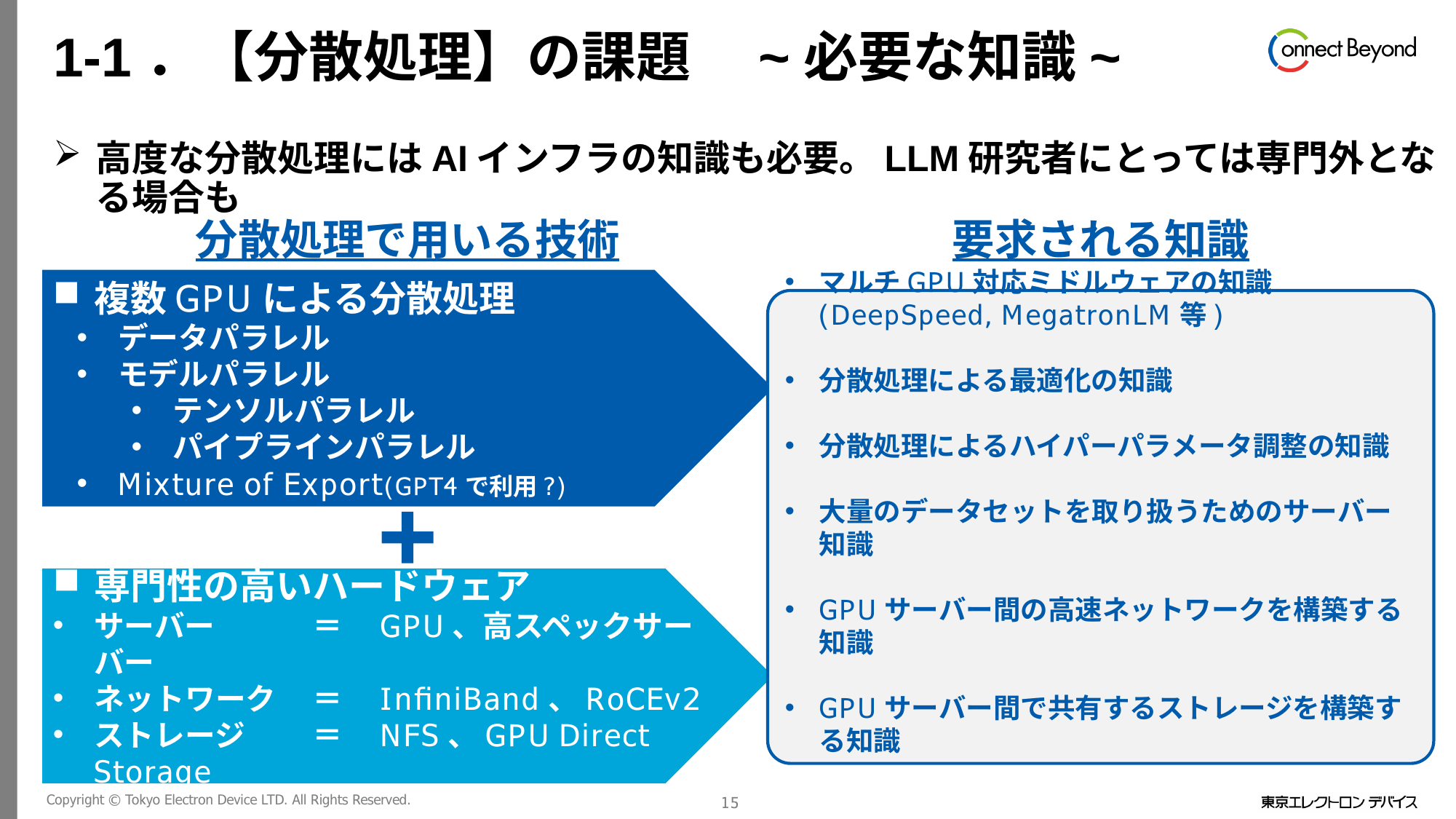

# 1-1．【分散処理】の課題　~必要な知識~
高度な分散処理にはAIインフラの知識も必要。LLM研究者にとっては専門外となる場合も

分散処理で用いる技術
要求される知識
複数GPUによる分散処理
データパラレル
モデルパラレル
テンソルパラレル
パイプラインパラレル
Mixture of Export(GPT4で利用?)
マルチGPU対応ミドルウェアの知識
　(DeepSpeed, MegatronLM等)

分散処理による最適化の知識

分散処理によるハイパーパラメータ調整の知識

大量のデータセットを取り扱うためのサーバー知識

GPUサーバー間の高速ネットワークを構築する知識

GPUサーバー間で共有するストレージを構築する知識

専門性の高いハードウェア
サーバー	＝　GPU、高スペックサーバー
ネットワーク　	＝　InfiniBand、RoCEv2
ストレージ	＝　NFS、GPU Direct Storage